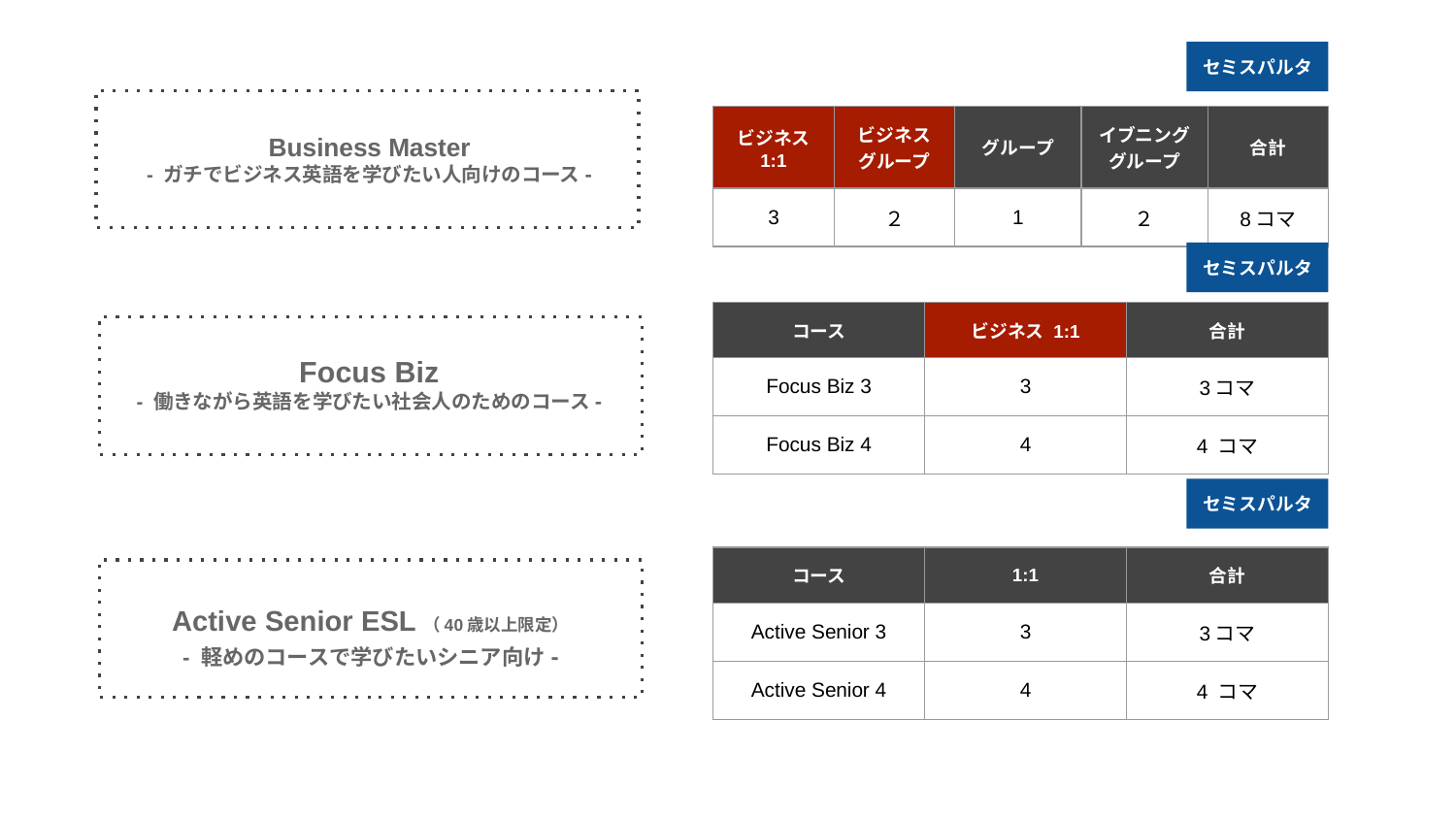

セミスパルタ

| ビジネス 1:1 | ビジネス グループ | グループ | イブニング グループ | 合計 |
| --- | --- | --- | --- | --- |
| 3 | ２ | 1 | ２ | 8コマ |
Business Master
- ガチでビジネス英語を学びたい人向けのコース-
セミスパルタ
| コース | ビジネス 1:1 | 合計 |
| --- | --- | --- |
| Focus Biz 3 | 3 | 3コマ |
| Focus Biz 4 | 4 | 4 コマ |

Focus Biz
- 働きながら英語を学びたい社会人のためのコース-
セミスパルタ
| コース | 1:1 | 合計 |
| --- | --- | --- |
| Active Senior 3 | 3 | 3コマ |
| Active Senior 4 | 4 | 4 コマ |

Active Senior ESL（40歳以上限定）
- 軽めのコースで学びたいシニア向け-